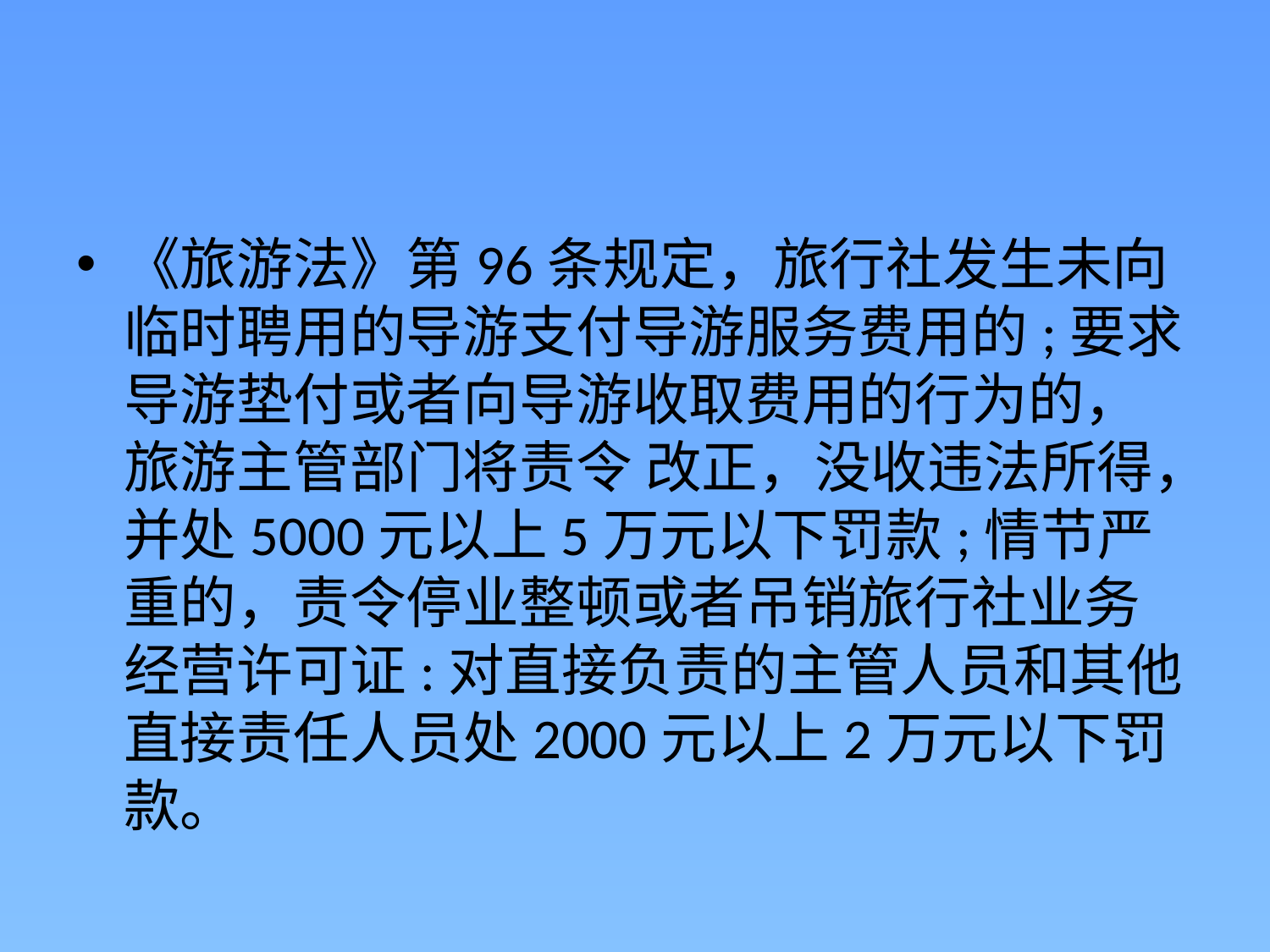

#
《旅游法》第96条规定，旅行社发生未向临时聘用的导游支付导游服务费用的;要求导游垫付或者向导游收取费用的行为的，旅游主管部门将责令 改正，没收违法所得，并处5000元以上5万元以下罚款;情节严重的，责令停业整顿或者吊销旅行社业务经营许可证:对直接负责的主管人员和其他 直接责任人员处2000元以上2万元以下罚款。